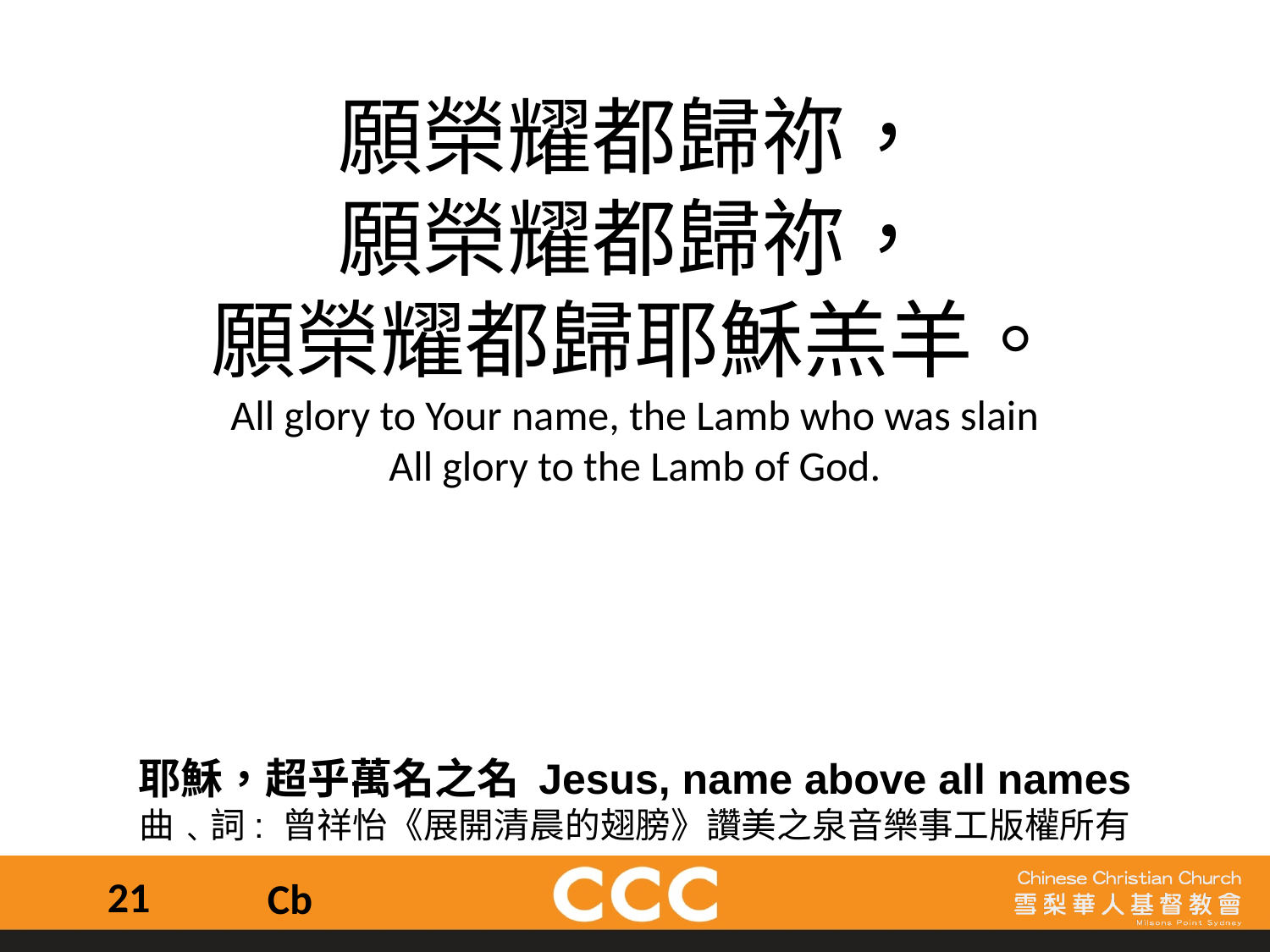

願榮耀都歸祢，
願榮耀都歸祢，
願榮耀都歸耶穌羔羊。
All glory to Your name, the Lamb who was slain
All glory to the Lamb of God.
耶穌，超乎萬名之名 Jesus, name above all names
曲﹑詞: 曾祥怡《展開清晨的翅膀》讚美之泉音樂事工版權所有
21
Cb